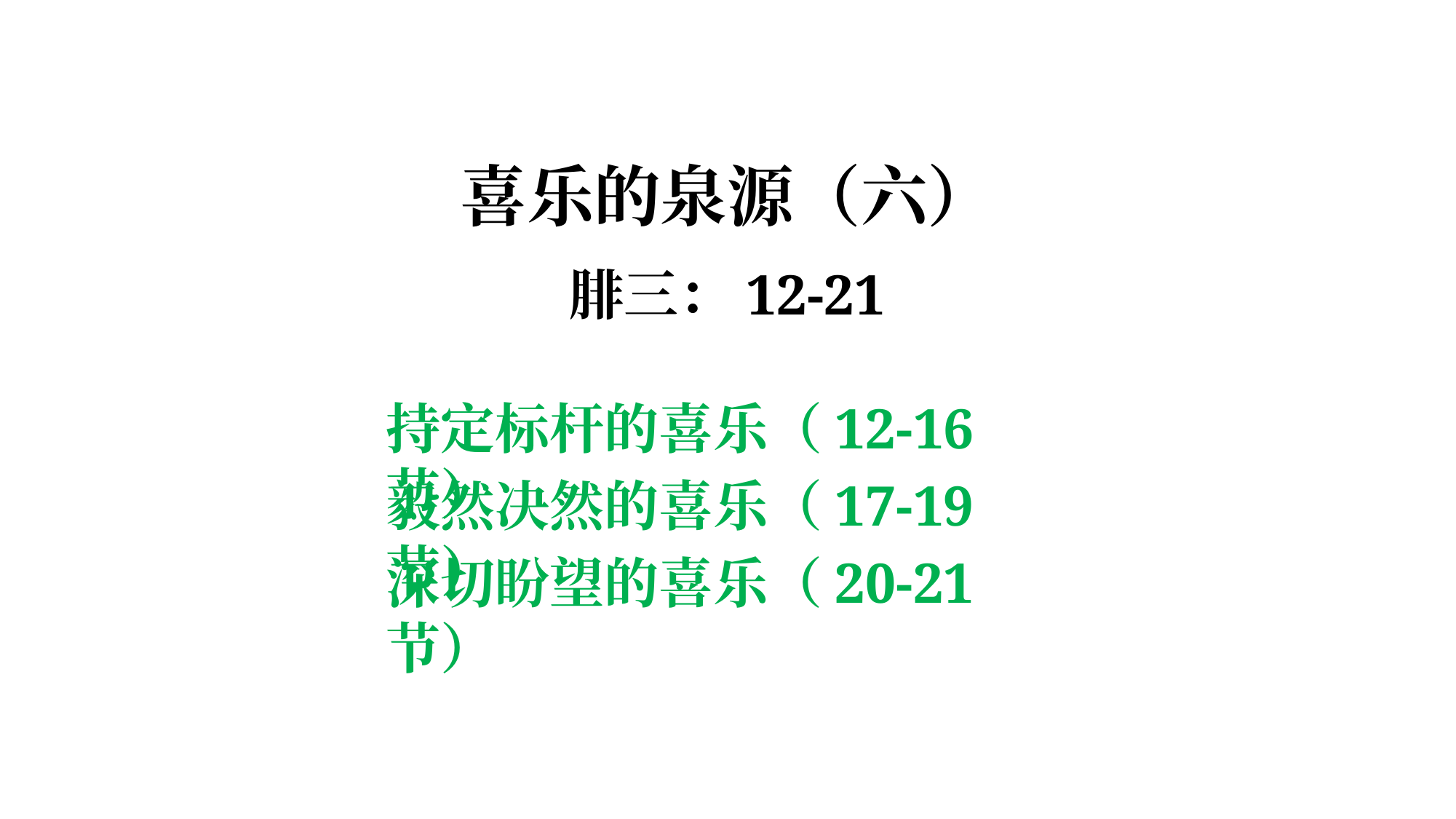

# 喜乐的泉源（六） 腓三：12-21
持定标杆的喜乐（12-16节）
毅然决然的喜乐（17-19节）
深切盼望的喜乐（20-21节）